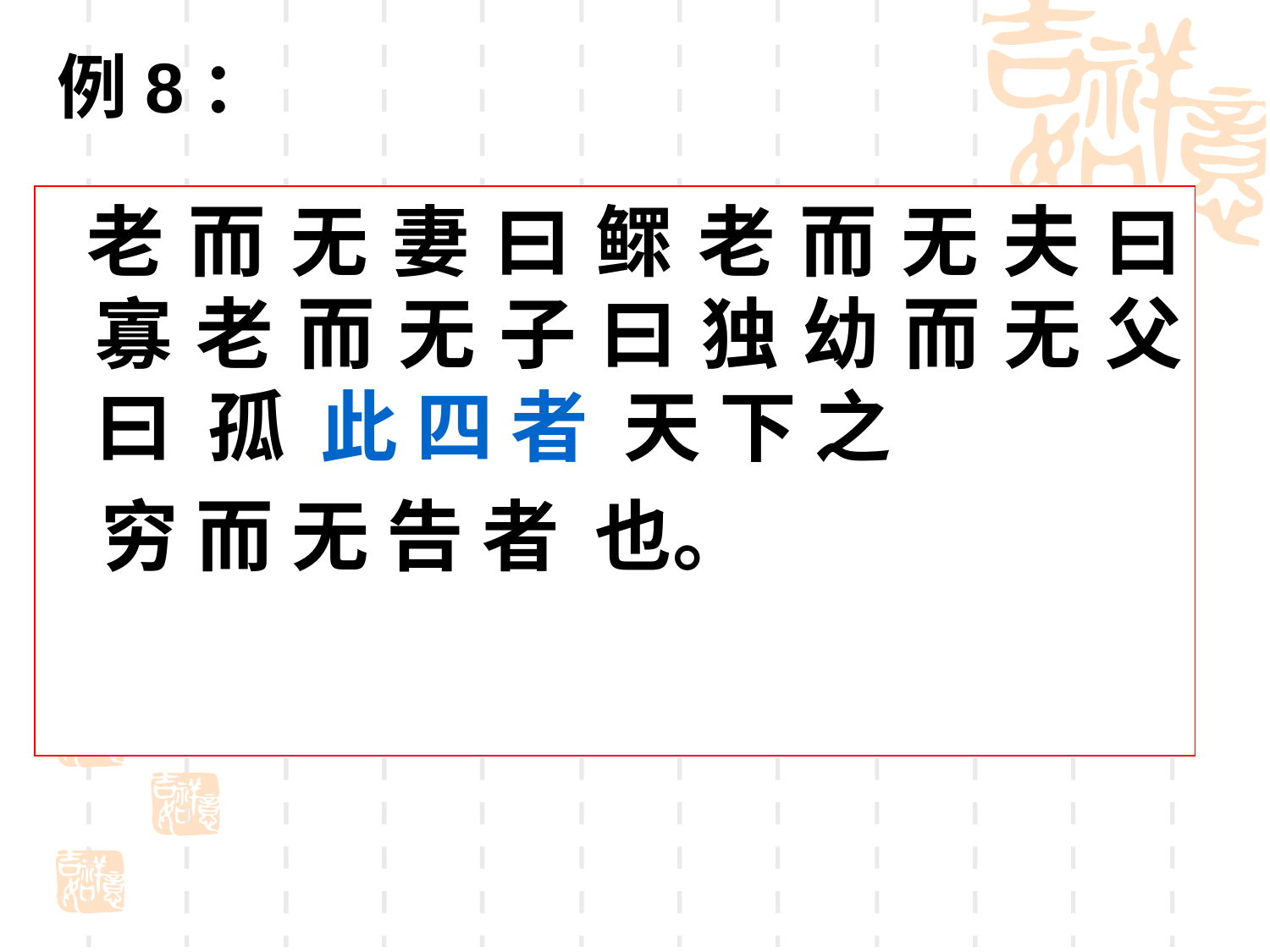

例8：
 老 而 无 妻 曰 鳏 老 而 无 夫 曰 寡 老 而 无 子 曰 独 幼 而 无 父 曰  孤  此 四 者  天 下 之
  穷 而 无 告 者  也。